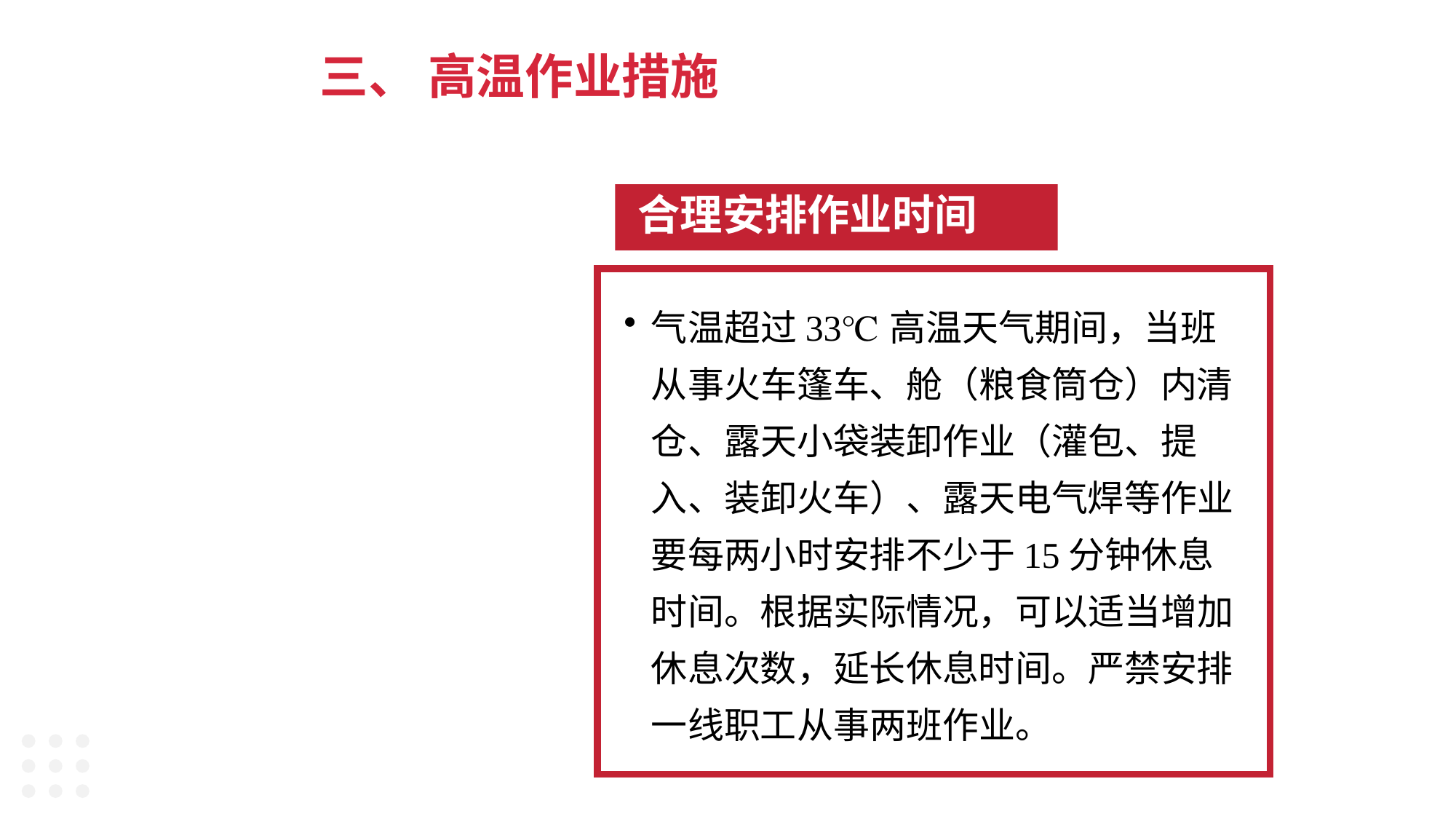

三、 高温作业措施
合理安排作业时间

气温超过33℃高温天气期间，当班从事火车篷车、舱（粮食筒仓）内清仓、露天小袋装卸作业（灌包、提入、装卸火车）、露天电气焊等作业要每两小时安排不少于15分钟休息时间。根据实际情况，可以适当增加休息次数，延长休息时间。严禁安排一线职工从事两班作业。